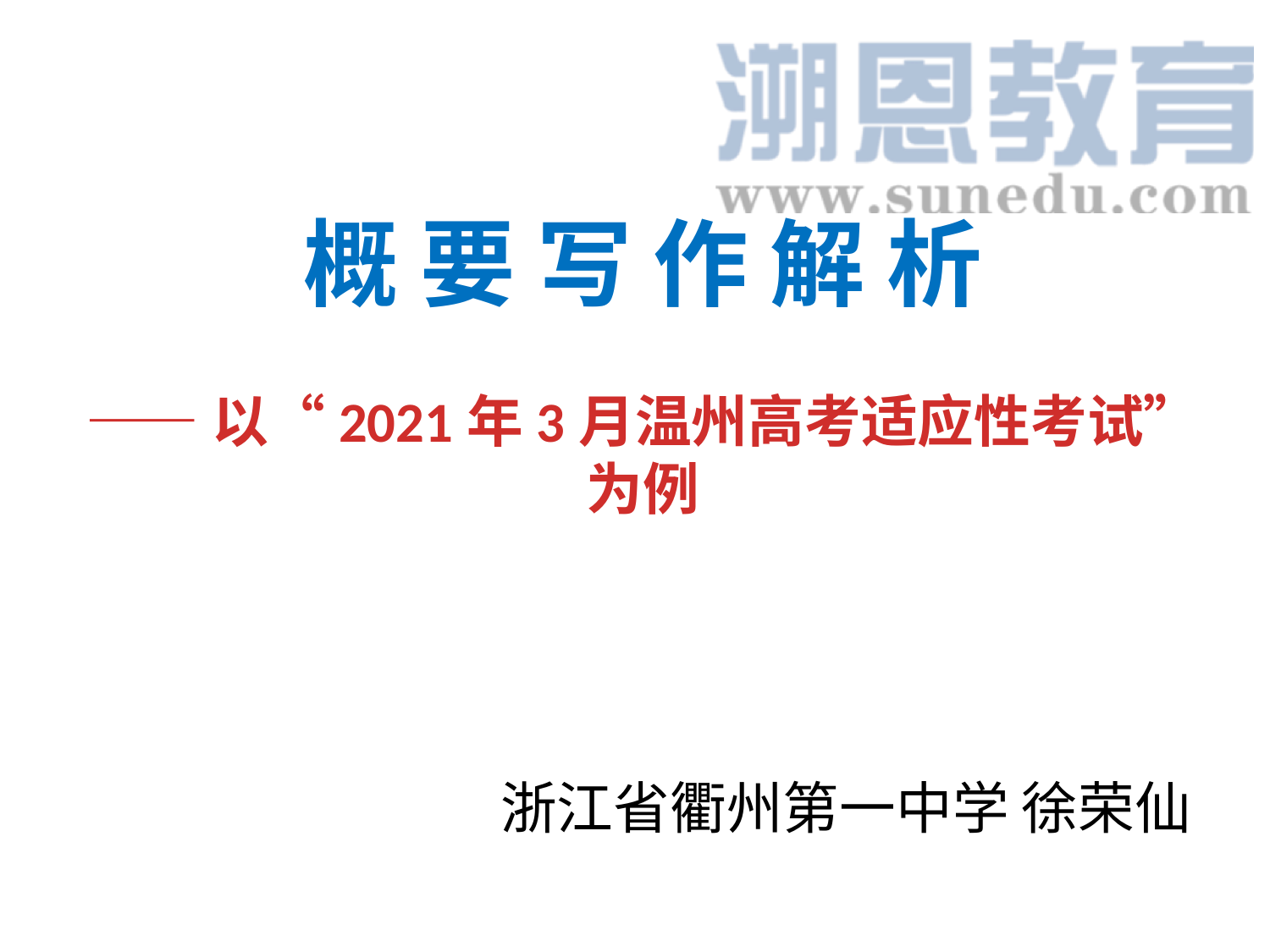

概 要 写 作 解 析

——以“2021年3月温州高考适应性考试”为例

浙江省衢州第一中学 徐荣仙